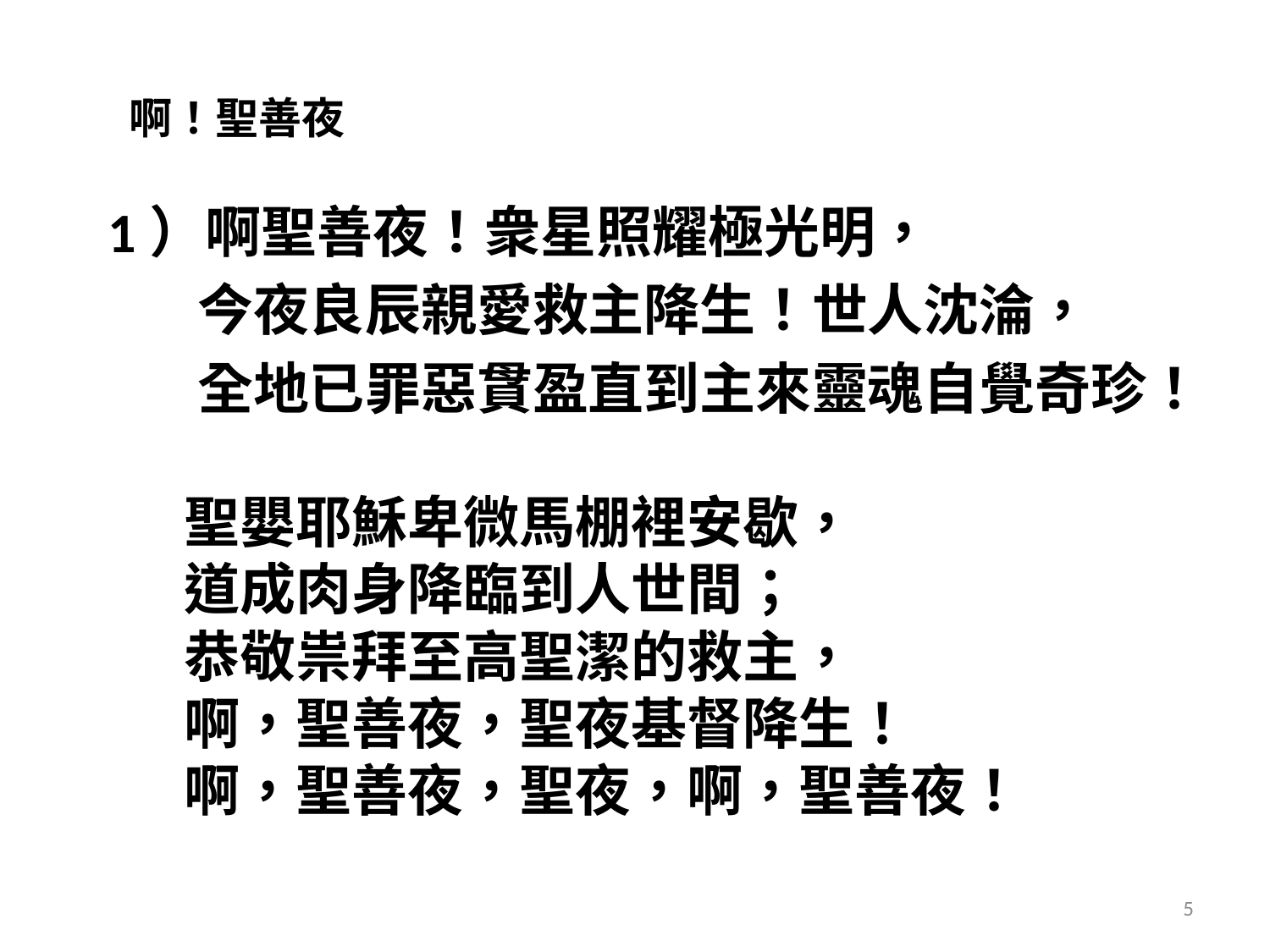

# 啊！聖善夜
1）啊聖善夜！衆星照耀極光明，
      今夜良辰親愛救主降生！世人沈淪，
      全地已罪惡貫盈直到主來靈魂自覺奇珍！
      聖嬰耶穌卑微馬棚裡安歇，
      道成肉身降臨到人世間；
      恭敬祟拜至高聖潔的救主，
      啊，聖善夜，聖夜基督降生！
      啊，聖善夜，聖夜，啊，聖善夜！
5